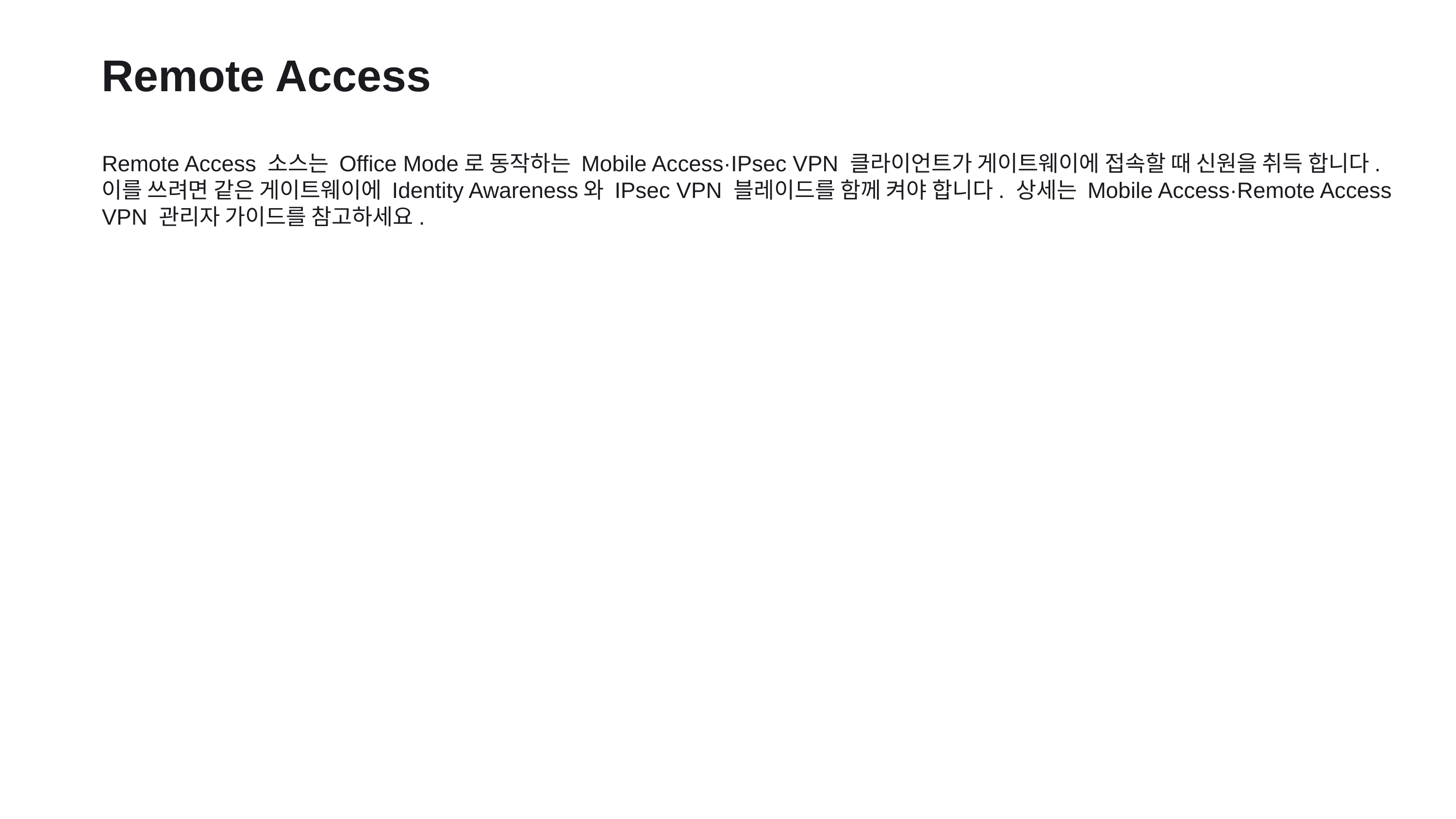

Remote Access
Remote Access 소스는 Office Mode로 동작하는 Mobile Access·IPsec VPN 클라이언트가 게이트웨이에 접속할 때 신원을 취득 합니다. 이를 쓰려면 같은 게이트웨이에 Identity Awareness와 IPsec VPN 블레이드를 함께 켜야 합니다. 상세는 Mobile Access·Remote Access VPN 관리자 가이드를 참고하세요.